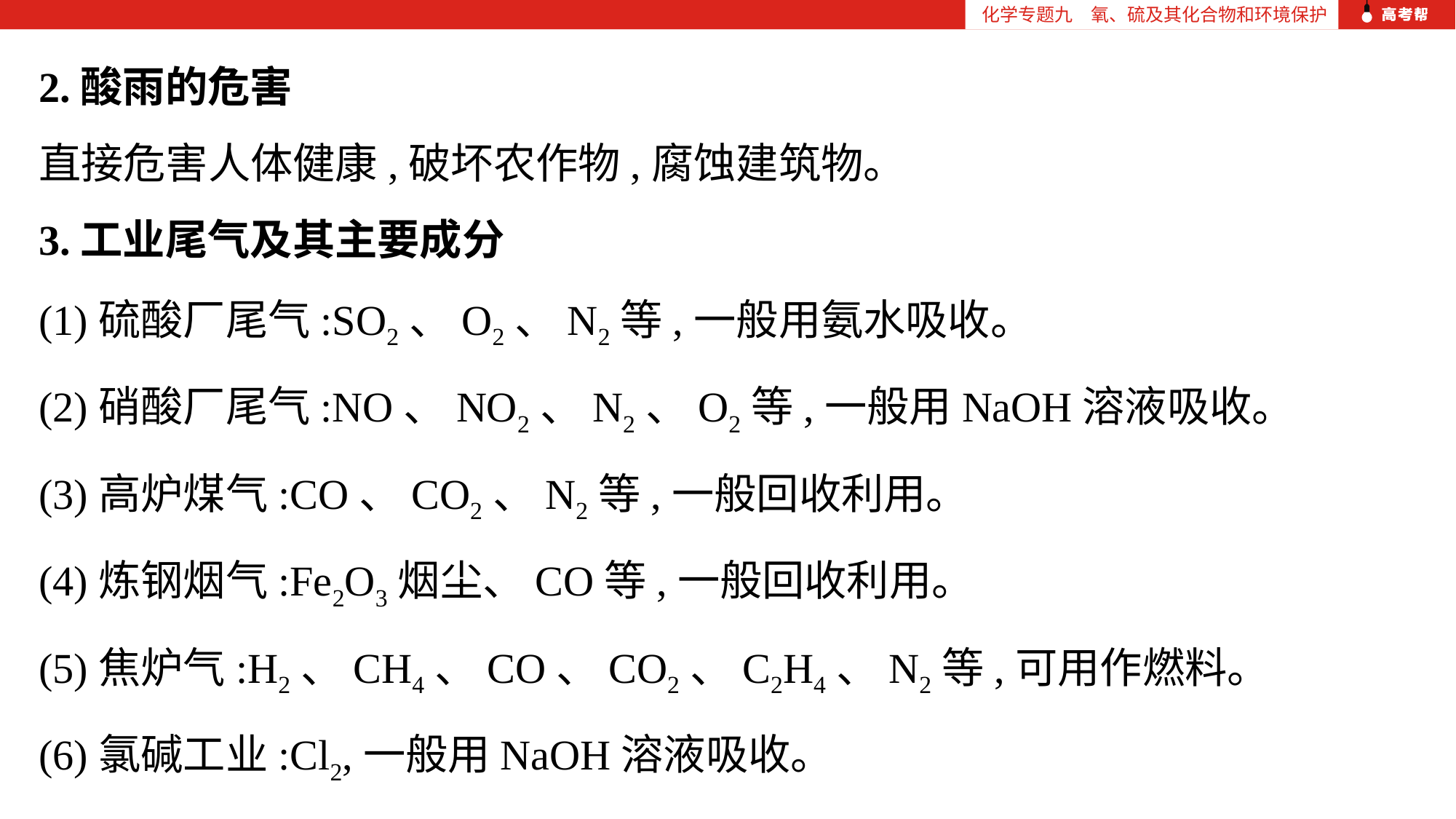

化学专题九　氧、硫及其化合物和环境保护

2.酸雨的危害
直接危害人体健康,破坏农作物,腐蚀建筑物。
3.工业尾气及其主要成分
(1)硫酸厂尾气:SO2、O2、N2等,一般用氨水吸收。
(2)硝酸厂尾气:NO、NO2、N2、O2等,一般用NaOH溶液吸收。
(3)高炉煤气:CO、CO2、N2等,一般回收利用。
(4)炼钢烟气:Fe2O3烟尘、CO等,一般回收利用。
(5)焦炉气:H2、CH4、CO、CO2、C2H4、N2等,可用作燃料。
(6)氯碱工业:Cl2,一般用NaOH溶液吸收。